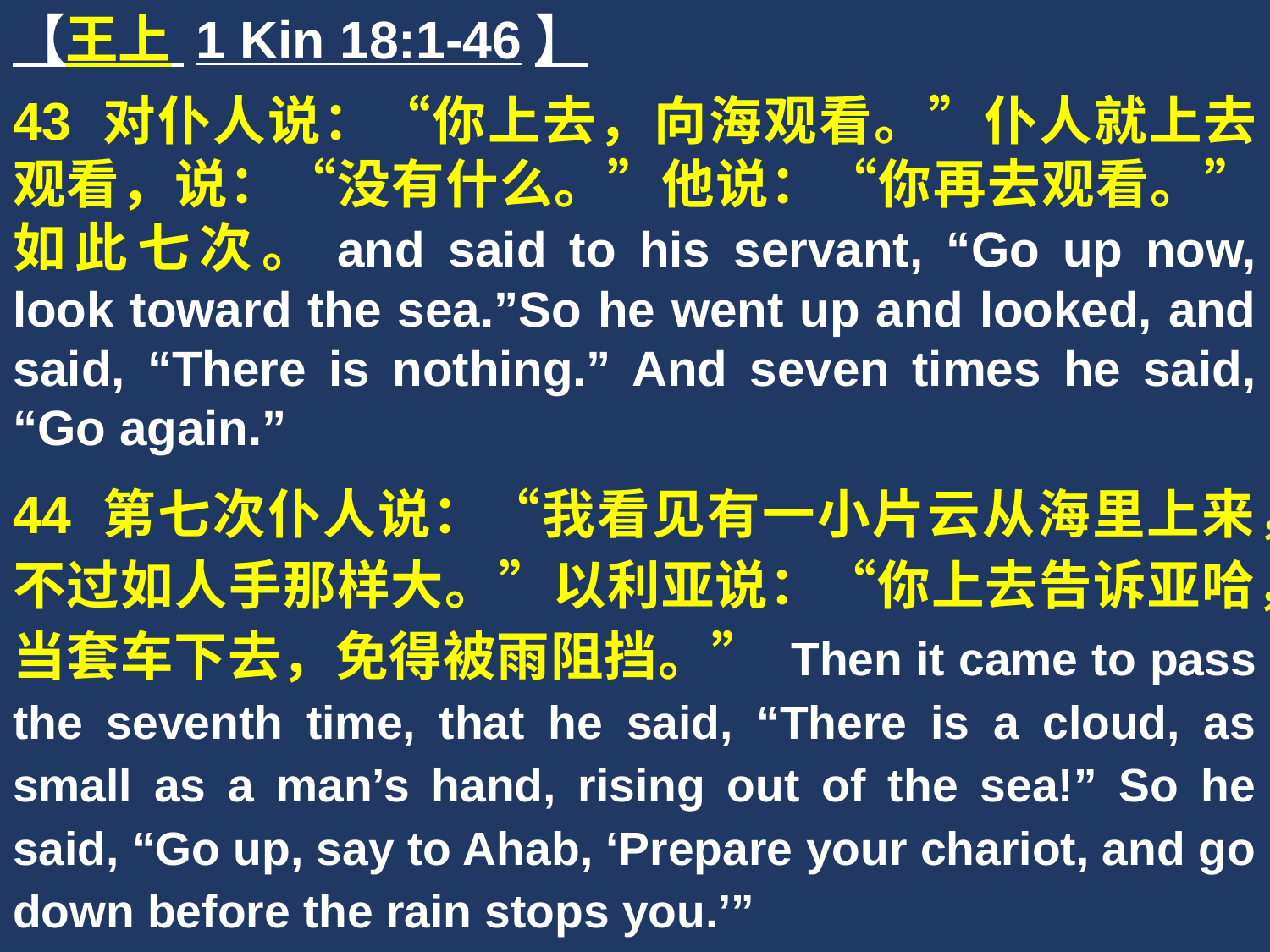

【王上 1 Kin 18:1-46】
43 对仆人说：“你上去，向海观看。”仆人就上去观看，说：“没有什么。”他说：“你再去观看。”如此七次。and said to his servant, “Go up now, look toward the sea.”So he went up and looked, and said, “There is nothing.” And seven times he said, “Go again.”
44 第七次仆人说：“我看见有一小片云从海里上来，不过如人手那样大。”以利亚说：“你上去告诉亚哈，当套车下去，免得被雨阻挡。” Then it came to pass the seventh time, that he said, “There is a cloud, as small as a man’s hand, rising out of the sea!” So he said, “Go up, say to Ahab, ‘Prepare your chariot, and go down before the rain stops you.’”